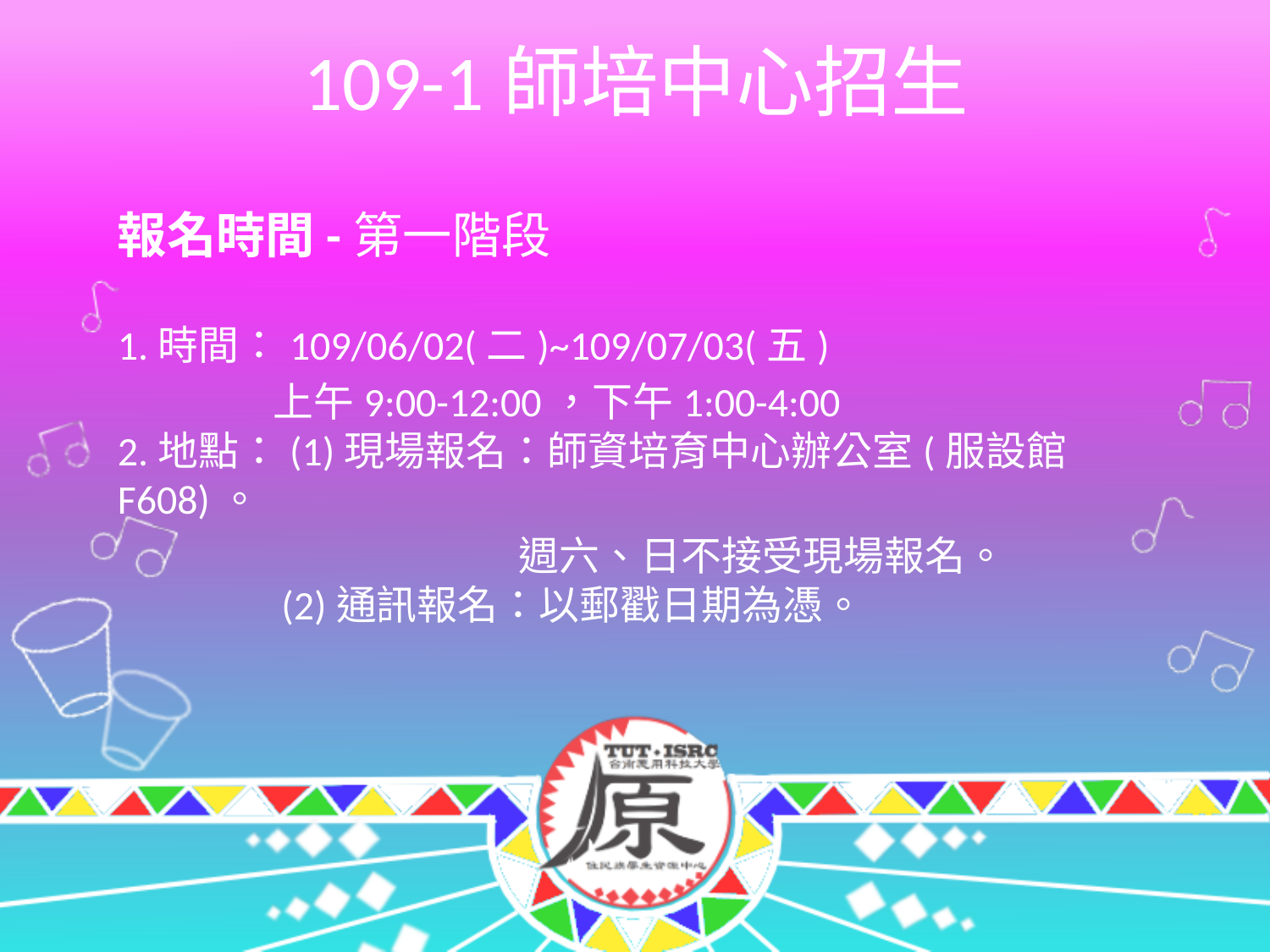

# 109-1師培中心招生
報名時間-第一階段
1.時間：109/06/02(二)~109/07/03(五)
                上午9:00-12:00，下午1:00-4:00
2.地點：(1)現場報名：師資培育中心辦公室(服設館F608)。
                                           週六、日不接受現場報名。
　　        (2)通訊報名：以郵戳日期為憑。